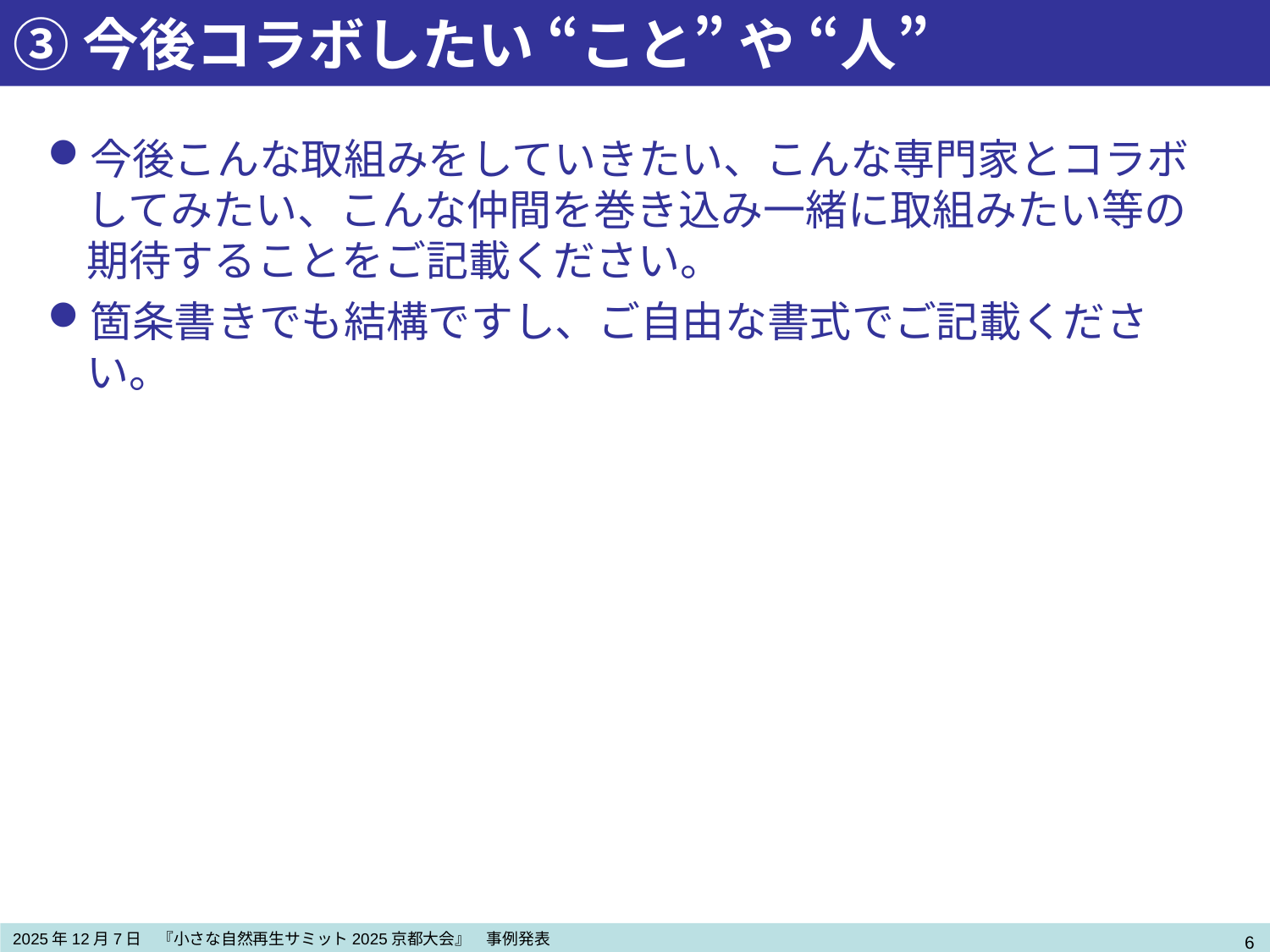

③今後コラボしたい “こと” や “人”
今後こんな取組みをしていきたい、こんな専門家とコラボしてみたい、こんな仲間を巻き込み一緒に取組みたい等の期待することをご記載ください。
箇条書きでも結構ですし、ご自由な書式でご記載ください。

6